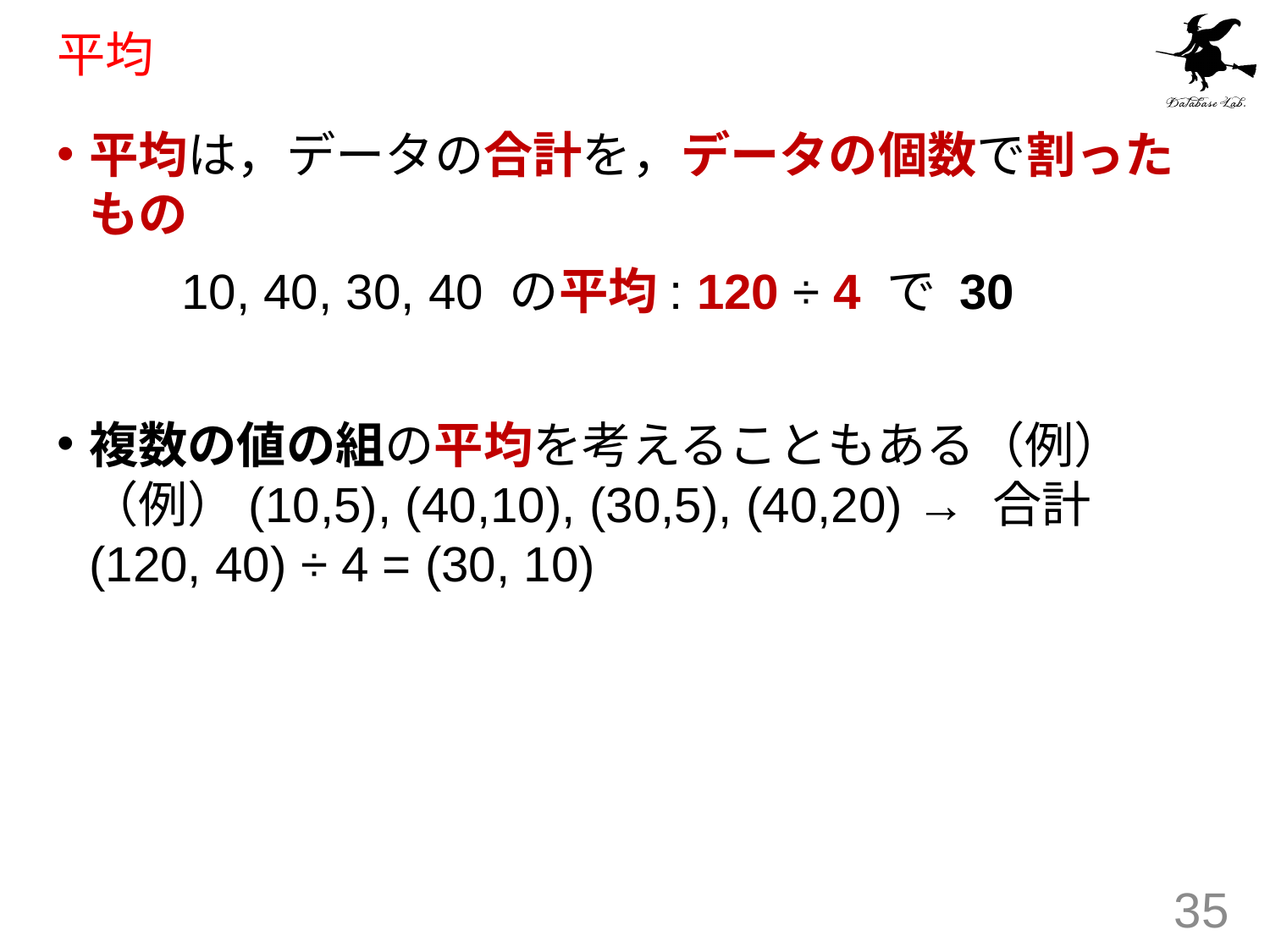

# 平均
平均は，データの合計を，データの個数で割ったもの
         10, 40, 30, 40 の平均: 120 ÷ 4 で 30

複数の値の組の平均を考えることもある（例）（例）(10,5), (40,10), (30,5), (40,20) → 合計(120, 40) ÷ 4 = (30, 10)
35